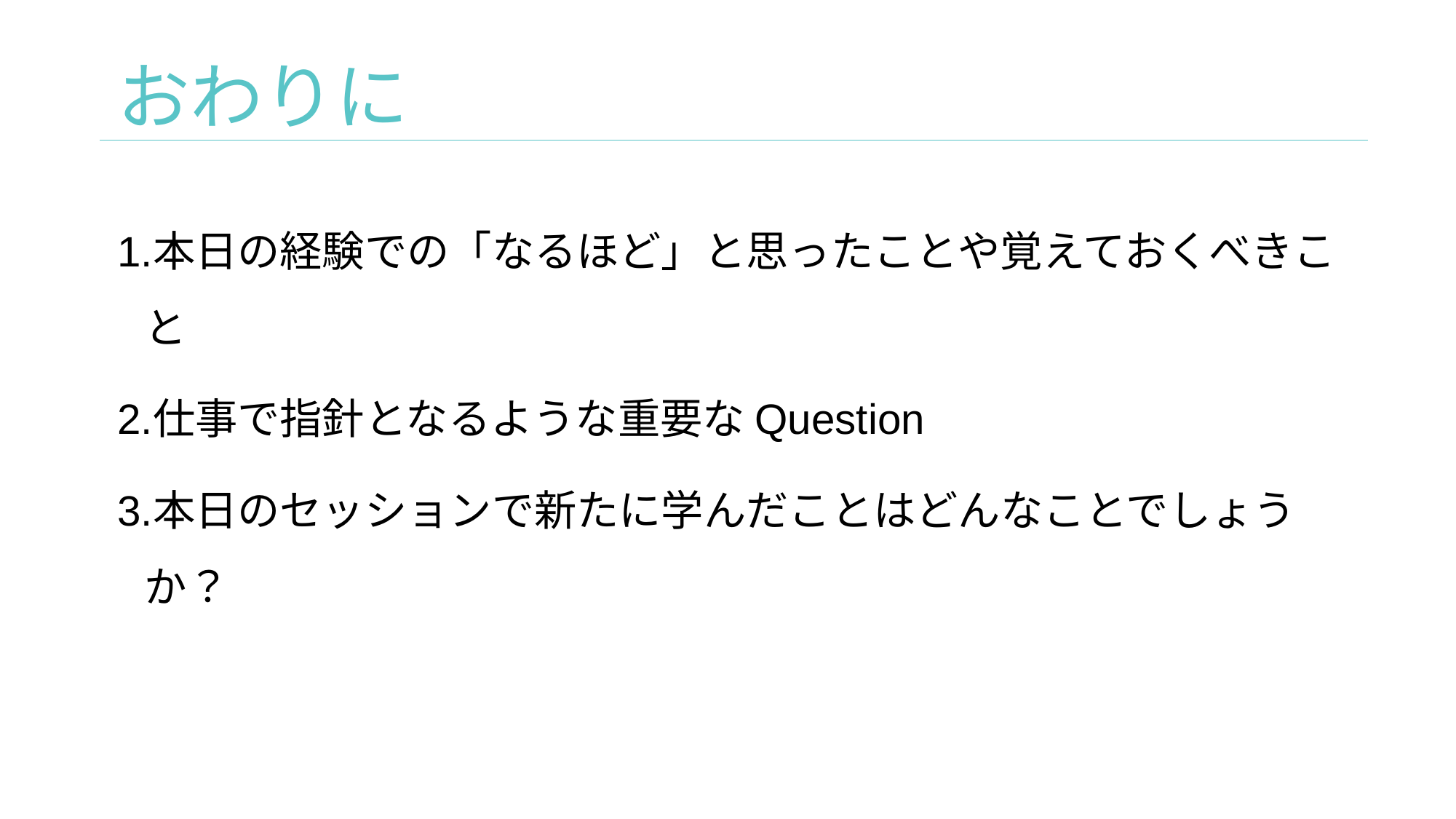

# おわりに
本日の経験での「なるほど」と思ったことや覚えておくべきこと
仕事で指針となるような重要なQuestion
本日のセッションで新たに学んだことはどんなことでしょうか？